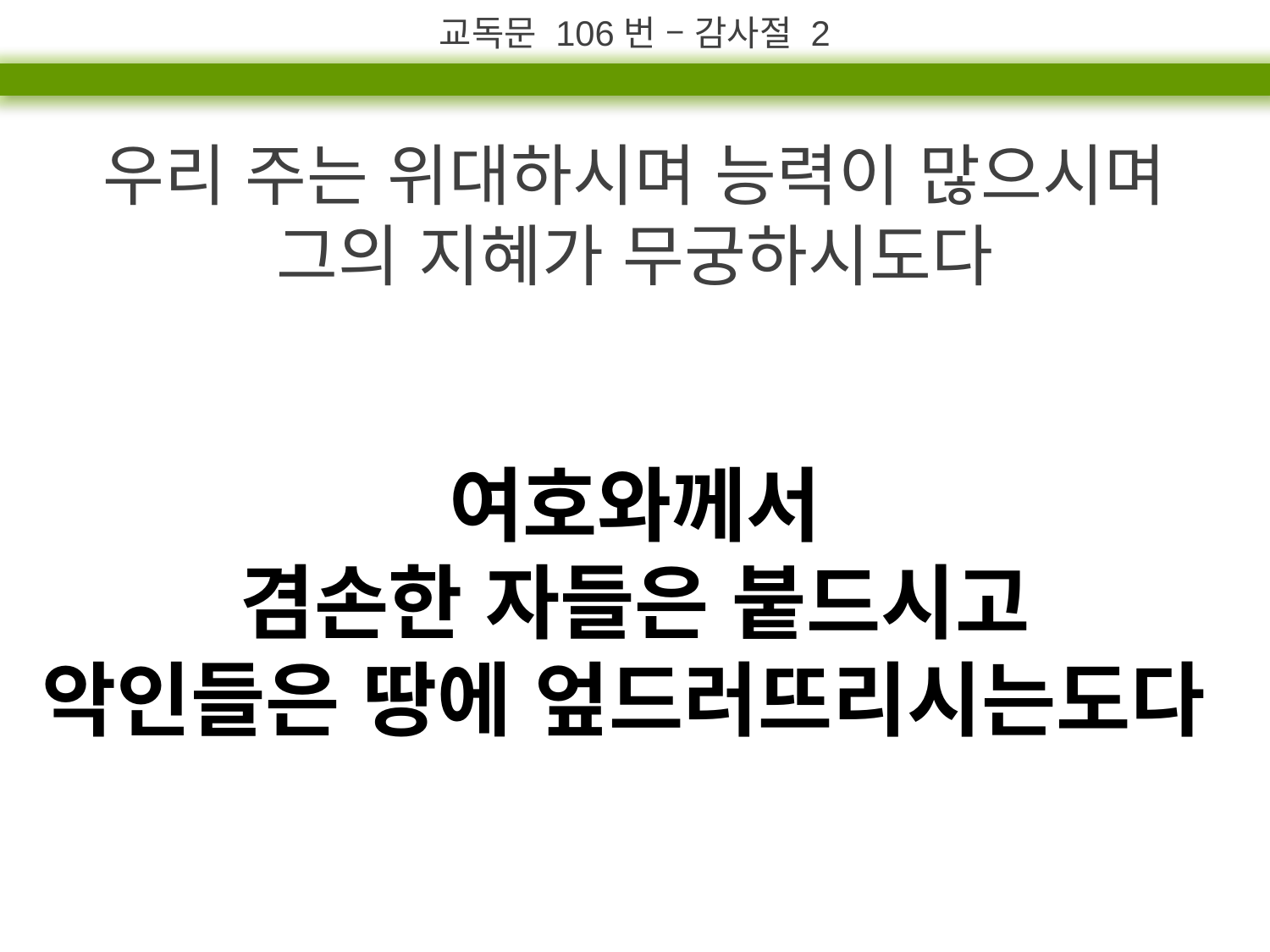

교독문 106번 – 감사절 2

우리 주는 위대하시며 능력이 많으시며
그의 지혜가 무궁하시도다
여호와께서
겸손한 자들은 붙드시고
악인들은 땅에 엎드러뜨리시는도다